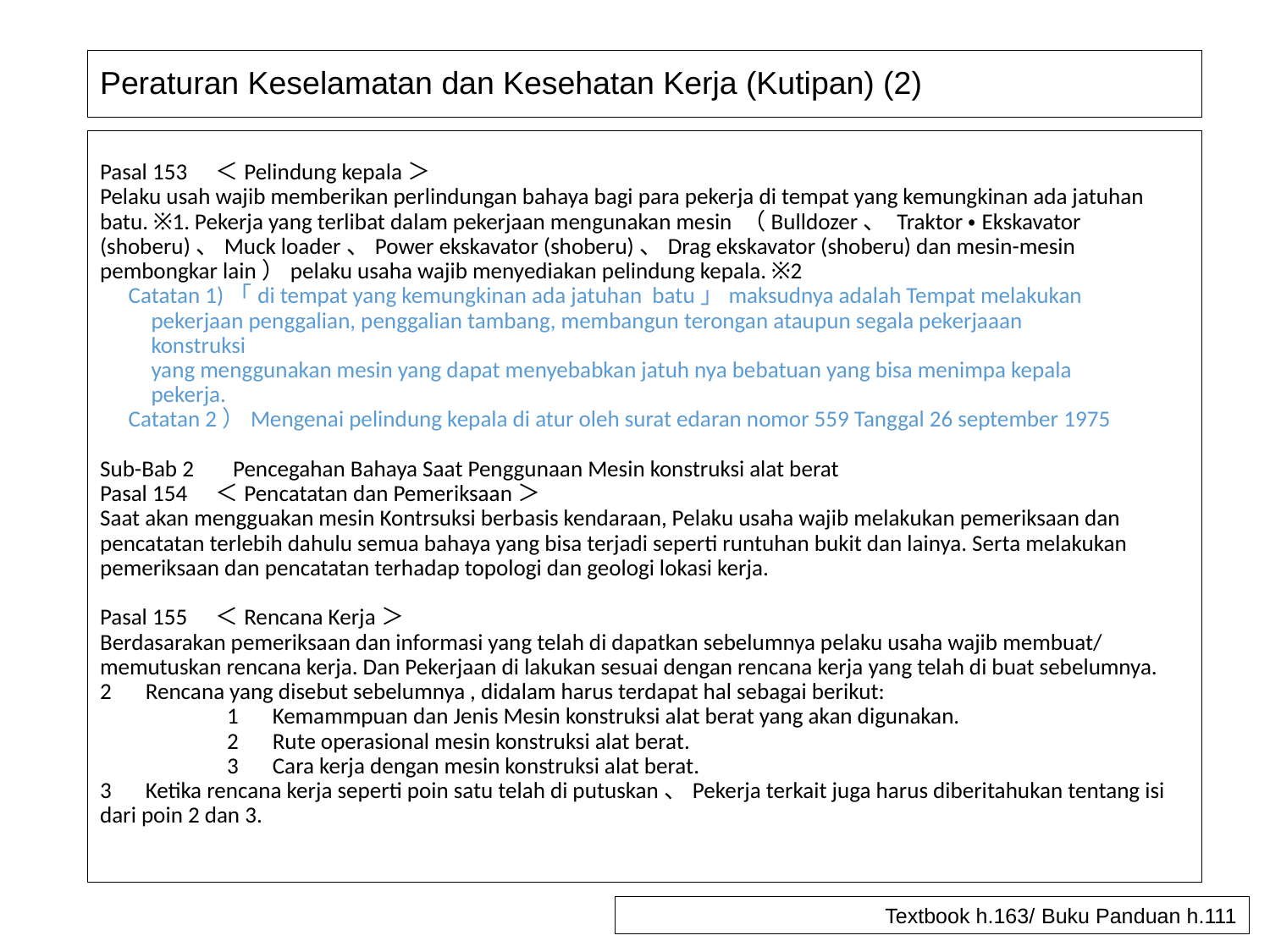

# Peraturan Keselamatan dan Kesehatan Kerja (Kutipan) (2)
Pasal 153　＜Pelindung kepala＞
Pelaku usah wajib memberikan perlindungan bahaya bagi para pekerja di tempat yang kemungkinan ada jatuhan batu. ※1. Pekerja yang terlibat dalam pekerjaan mengunakan mesin （Bulldozer、 Traktor・Ekskavator (shoberu)、Muck loader、Power ekskavator (shoberu)、Drag ekskavator (shoberu) dan mesin-mesin pembongkar lain）pelaku usaha wajib menyediakan pelindung kepala. ※2
　Catatan 1)「di tempat yang kemungkinan ada jatuhan  batu」maksudnya adalah Tempat melakukan
　　pekerjaan penggalian, penggalian tambang, membangun terongan ataupun segala pekerjaaan
　　konstruksi
　　yang menggunakan mesin yang dapat menyebabkan jatuh nya bebatuan yang bisa menimpa kepala
　　pekerja.
　Catatan 2）Mengenai pelindung kepala di atur oleh surat edaran nomor 559 Tanggal 26 september 1975

Sub-Bab 2 　Pencegahan Bahaya Saat Penggunaan Mesin konstruksi alat berat
Pasal 154　＜Pencatatan dan Pemeriksaan＞
Saat akan mengguakan mesin Kontrsuksi berbasis kendaraan, Pelaku usaha wajib melakukan pemeriksaan dan pencatatan terlebih dahulu semua bahaya yang bisa terjadi seperti runtuhan bukit dan lainya. Serta melakukan pemeriksaan dan pencatatan terhadap topologi dan geologi lokasi kerja.

Pasal 155　＜Rencana Kerja＞
Berdasarakan pemeriksaan dan informasi yang telah di dapatkan sebelumnya pelaku usaha wajib membuat/ memutuskan rencana kerja. Dan Pekerjaan di lakukan sesuai dengan rencana kerja yang telah di buat sebelumnya.
2　Rencana yang disebut sebelumnya , didalam harus terdapat hal sebagai berikut:
	1　Kemammpuan dan Jenis Mesin konstruksi alat berat yang akan digunakan.
	2　Rute operasional mesin konstruksi alat berat.
	3　Cara kerja dengan mesin konstruksi alat berat.
3　Ketika rencana kerja seperti poin satu telah di putuskan、Pekerja terkait juga harus diberitahukan tentang isi dari poin 2 dan 3.

Textbook h.163/ Buku Panduan h.111